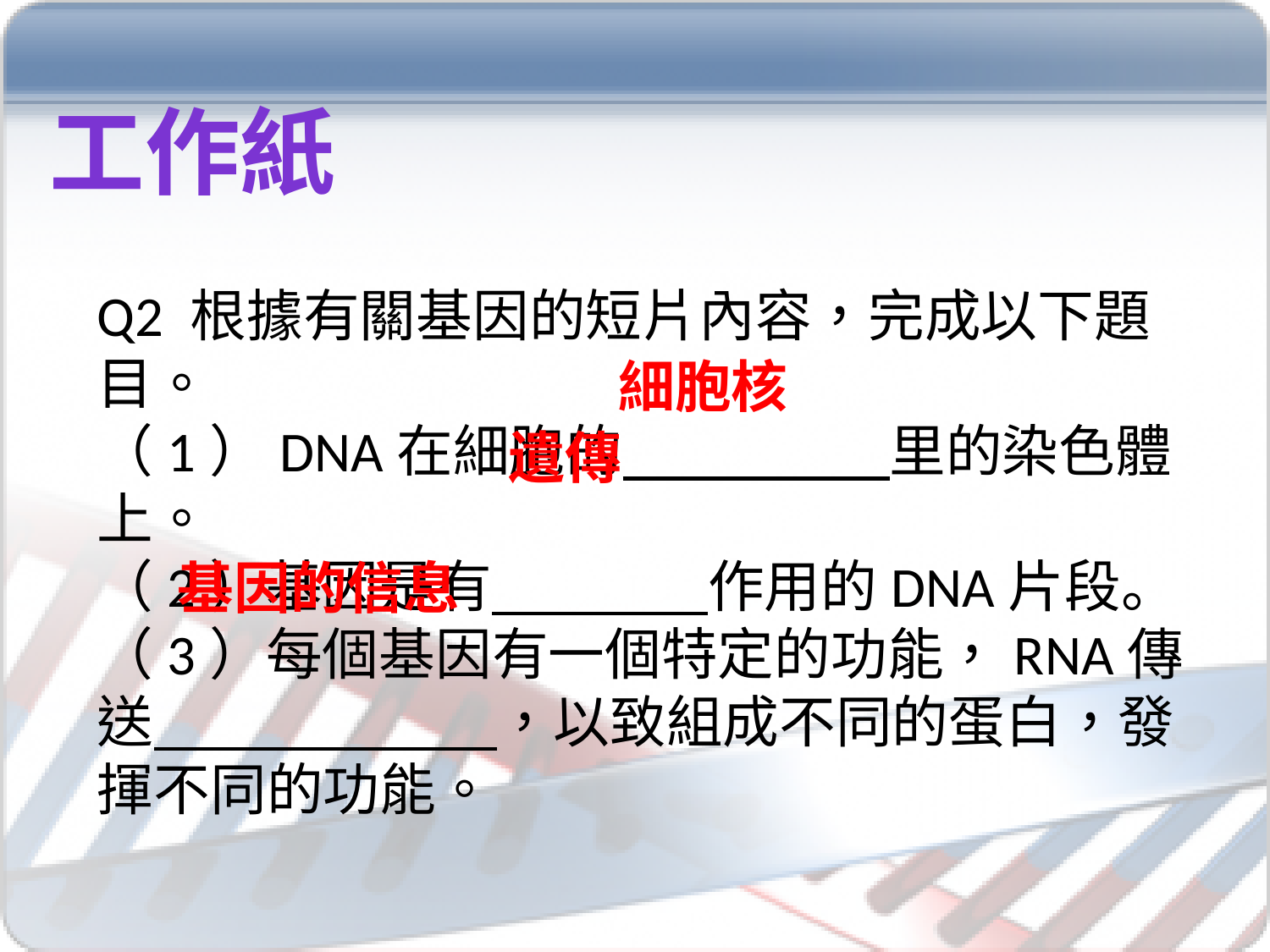

工作紙
Q2 根據有關基因的短片內容，完成以下題目。
（1）DNA在細胞的                     里的染色體上。
（2）基因是有                 作用的DNA片段。
（3）每個基因有一個特定的功能，RNA傳送                           ，以致組成不同的蛋白，發揮不同的功能。

細胞核
遺傳
基因的信息